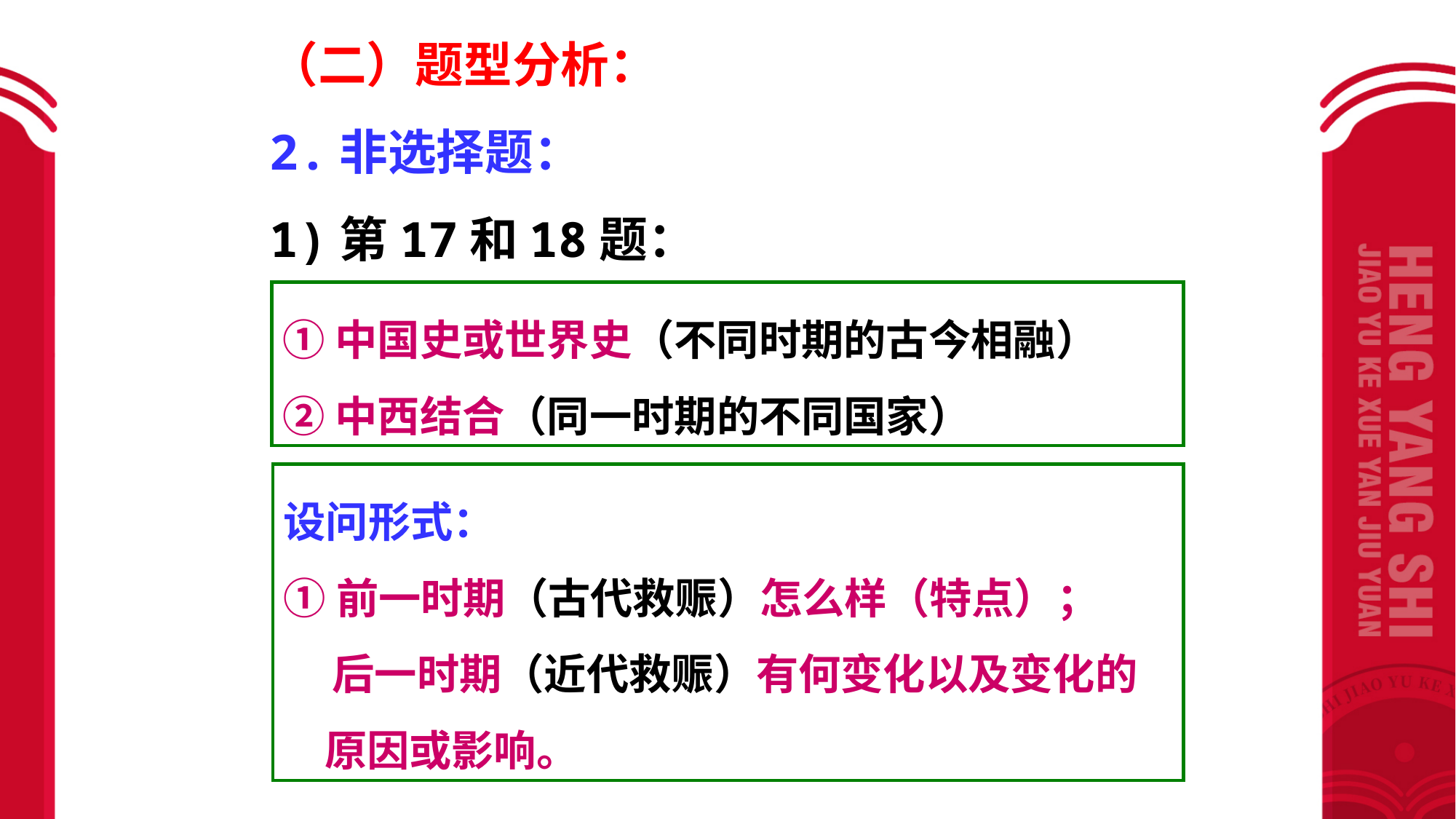

（二）题型分析：
2.非选择题：
1)第17和18题：
①中国史或世界史（不同时期的古今相融）
②中西结合（同一时期的不同国家）
设问形式：
①前一时期（古代救赈）怎么样（特点）；
    后一时期（近代救赈）有何变化以及变化的原因或影响。